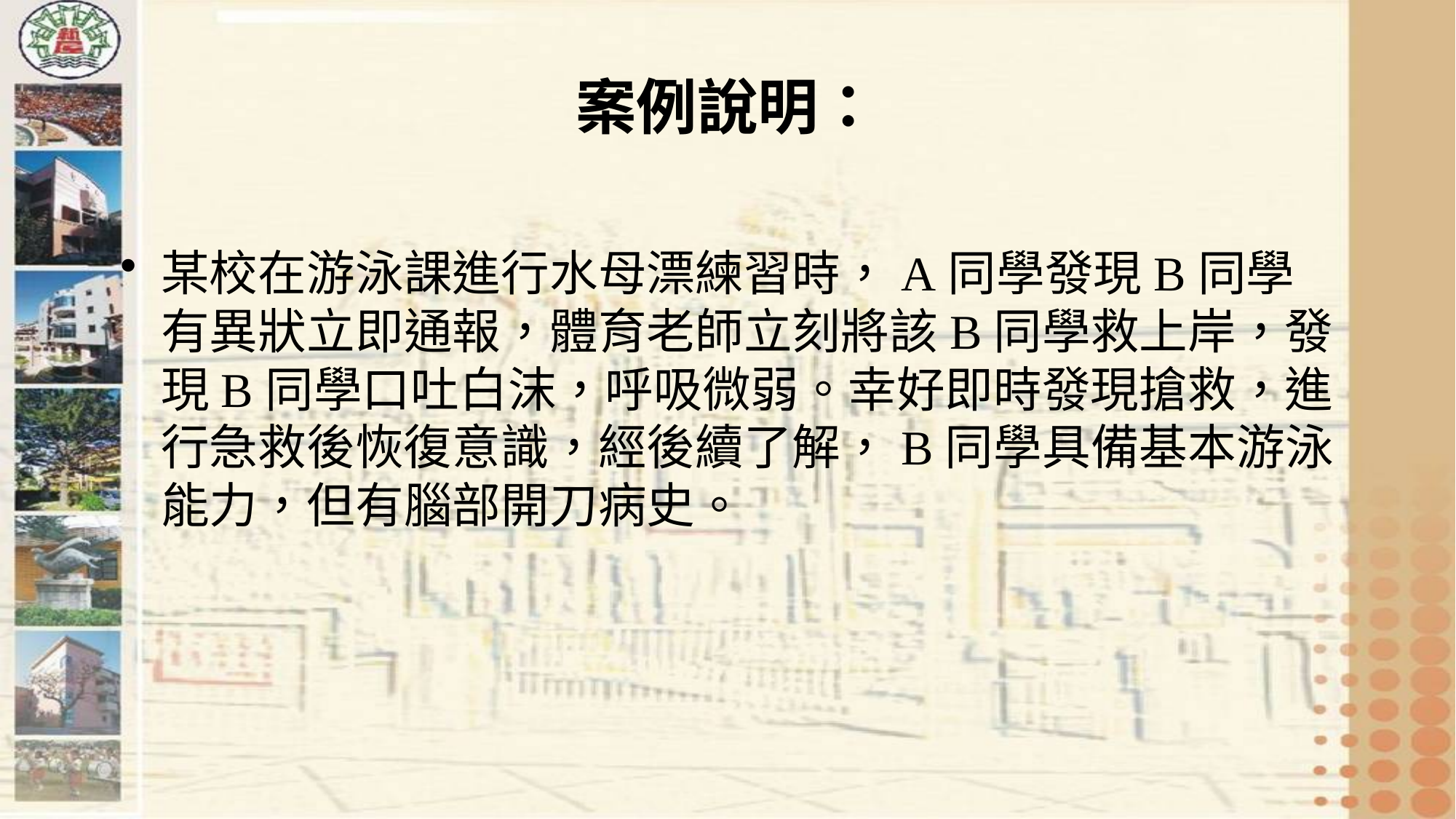

# 案例說明：
某校在游泳課進行水母漂練習時，A同學發現B同學有異狀立即通報，體育老師立刻將該B同學救上岸，發現B同學口吐白沫，呼吸微弱。幸好即時發現搶救，進行急救後恢復意識，經後續了解，B同學具備基本游泳能力，但有腦部開刀病史。